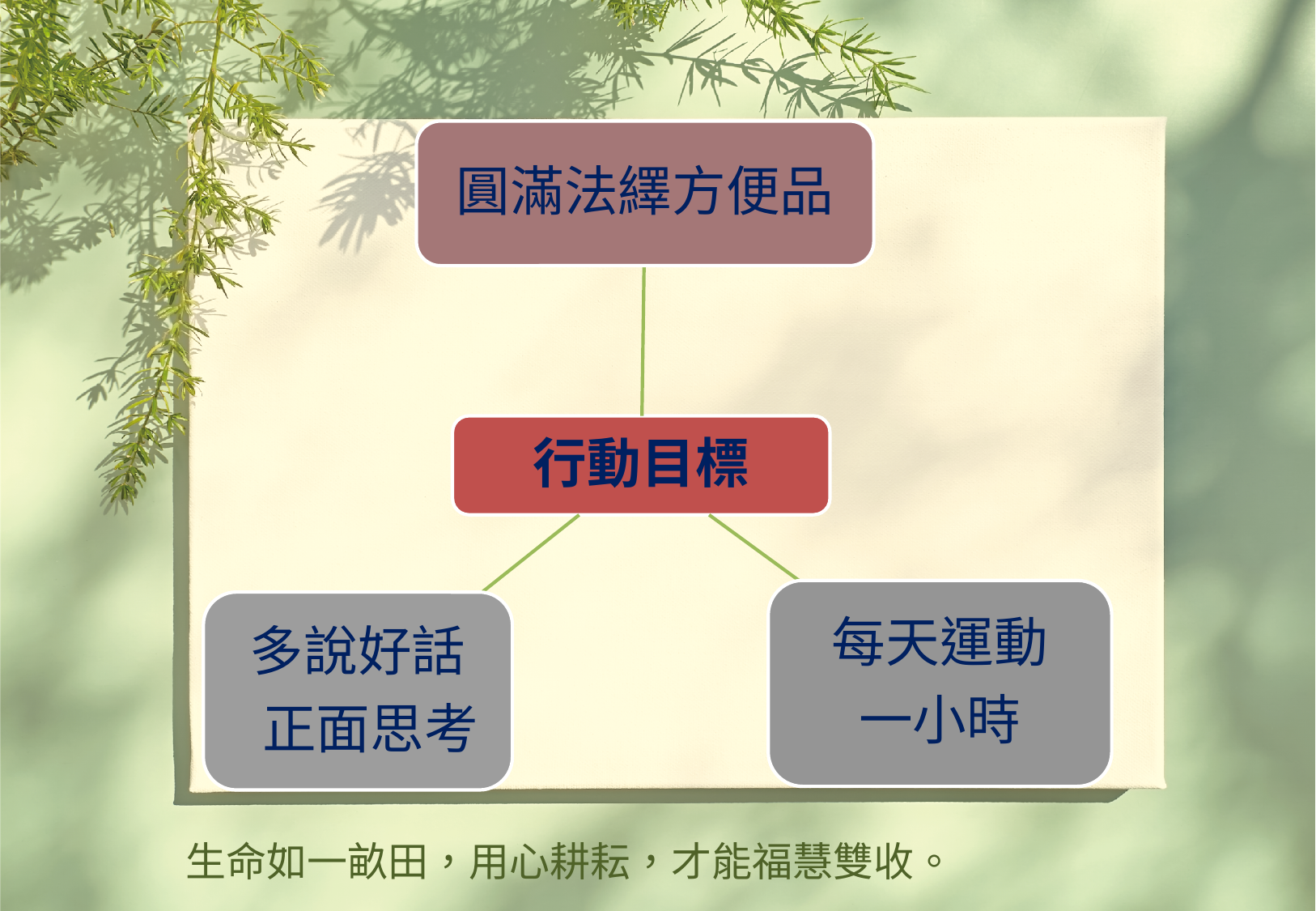

圓滿法繹方便品
生命目標

行動目標

每天運動
一小時

多說好話
 正面思考
生命如一畝田，用心耕耘，才能福慧雙收。